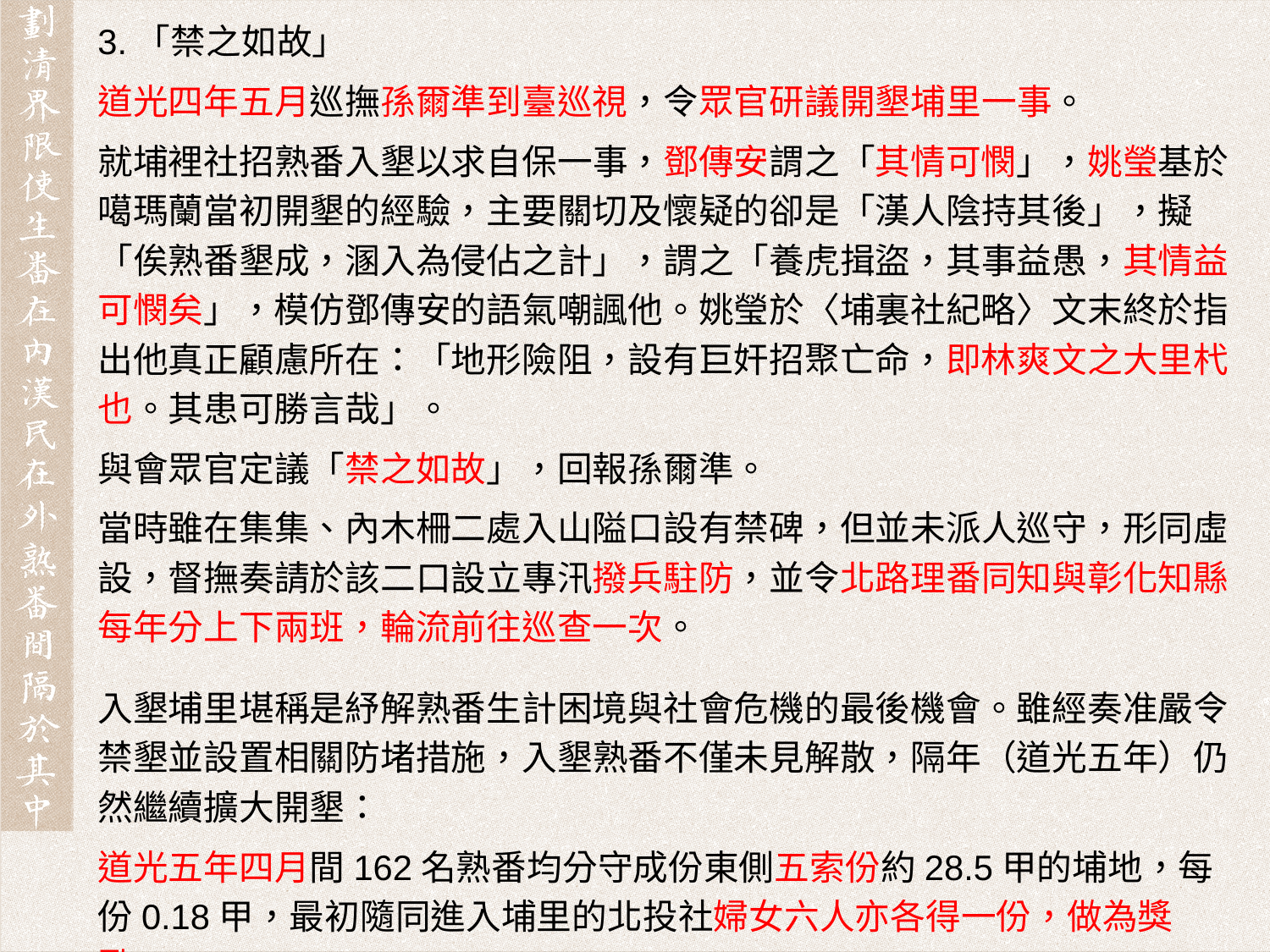

3.「禁之如故」
道光四年五月巡撫孫爾準到臺巡視，令眾官研議開墾埔里一事。
就埔裡社招熟番入墾以求自保一事，鄧傳安謂之「其情可憫」，姚瑩基於噶瑪蘭當初開墾的經驗，主要關切及懷疑的卻是「漢人陰持其後」，擬「俟熟番墾成，溷入為侵佔之計」，謂之「養虎揖盜，其事益愚，其情益可憫矣」，模仿鄧傳安的語氣嘲諷他。姚瑩於〈埔裏社紀略〉文末終於指出他真正顧慮所在：「地形險阻，設有巨奸招聚亡命，即林爽文之大里杙也。其患可勝言哉」。
與會眾官定議「禁之如故」，回報孫爾準。
當時雖在集集、內木柵二處入山隘口設有禁碑，但並未派人巡守，形同虛設，督撫奏請於該二口設立專汛撥兵駐防，並令北路理番同知與彰化知縣每年分上下兩班，輪流前往巡查一次。
入墾埔里堪稱是紓解熟番生計困境與社會危機的最後機會。雖經奏准嚴令禁墾並設置相關防堵措施，入墾熟番不僅未見解散，隔年（道光五年）仍然繼續擴大開墾：
道光五年四月間162名熟番均分守成份東側五索份約28.5甲的埔地，每份0.18甲，最初隨同進入埔里的北投社婦女六人亦各得一份，做為獎勵。